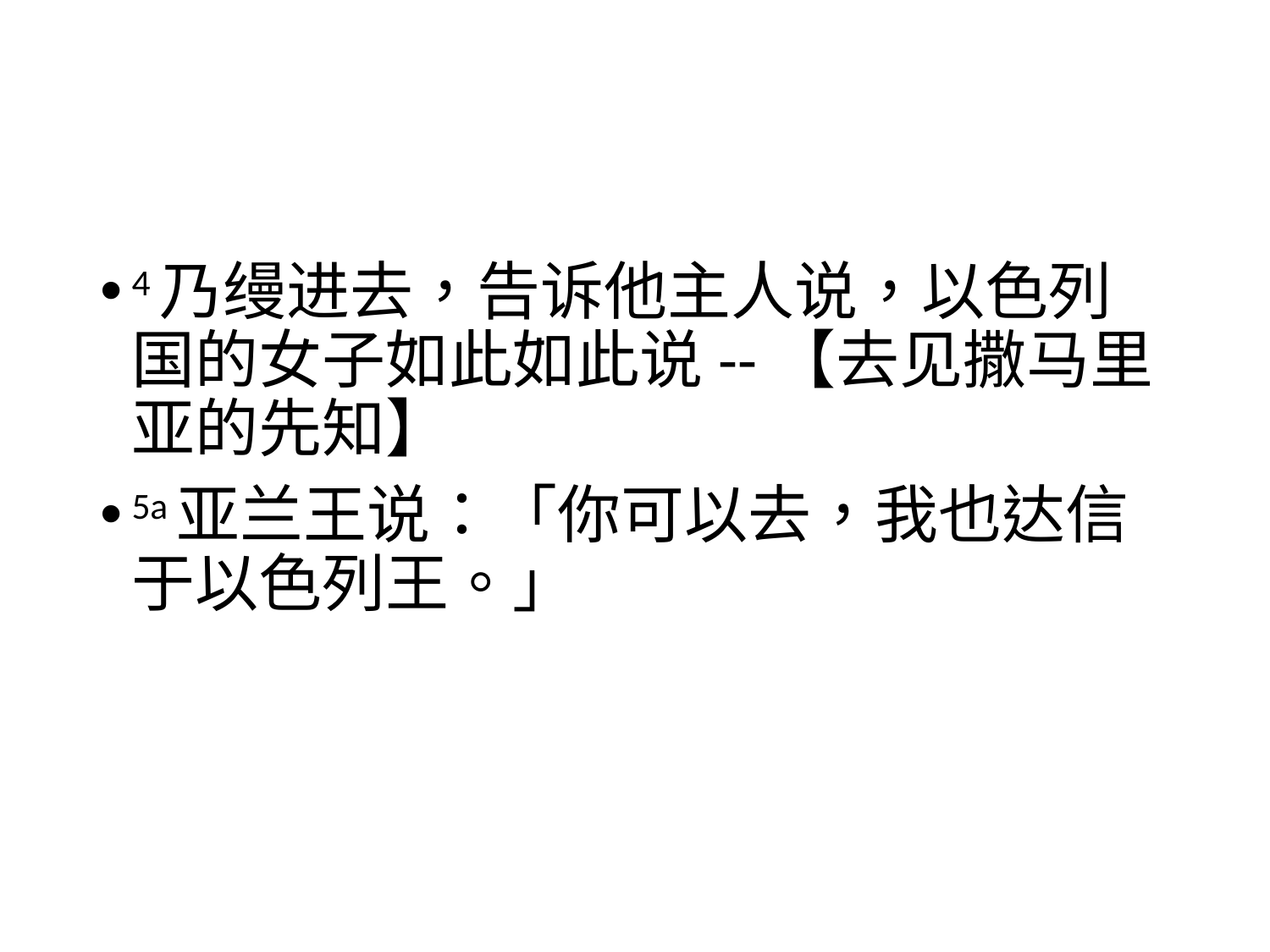

#
4乃缦进去，告诉他主人说，以色列国的女子如此如此说--【去见撒马里亚的先知】
5a亚兰王说：「你可以去，我也达信于以色列王。」